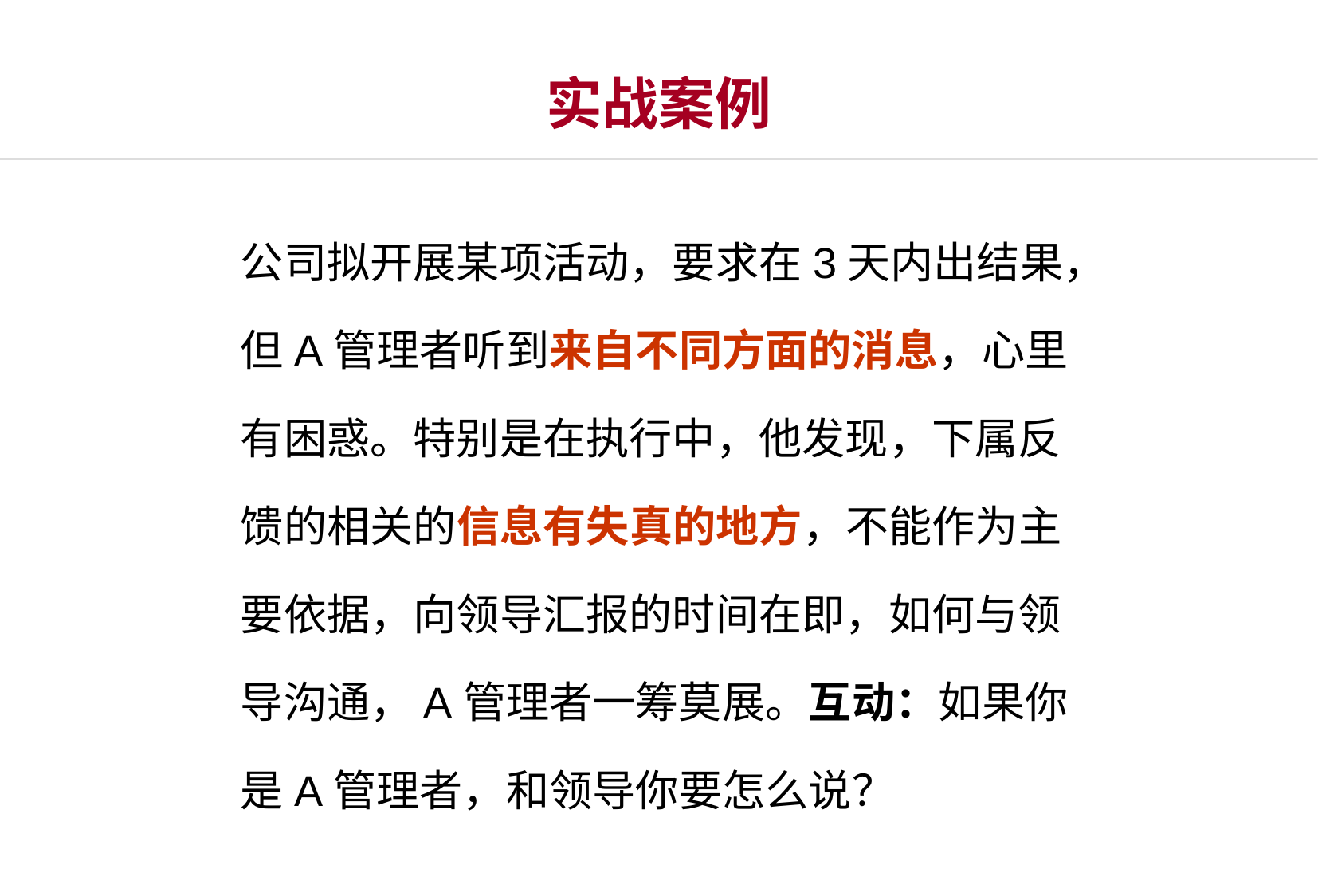

实战案例
公司拟开展某项活动，要求在3天内出结果，但A管理者听到来自不同方面的消息，心里有困惑。特别是在执行中，他发现，下属反馈的相关的信息有失真的地方，不能作为主要依据，向领导汇报的时间在即，如何与领导沟通，A管理者一筹莫展。互动：如果你是A管理者，和领导你要怎么说？